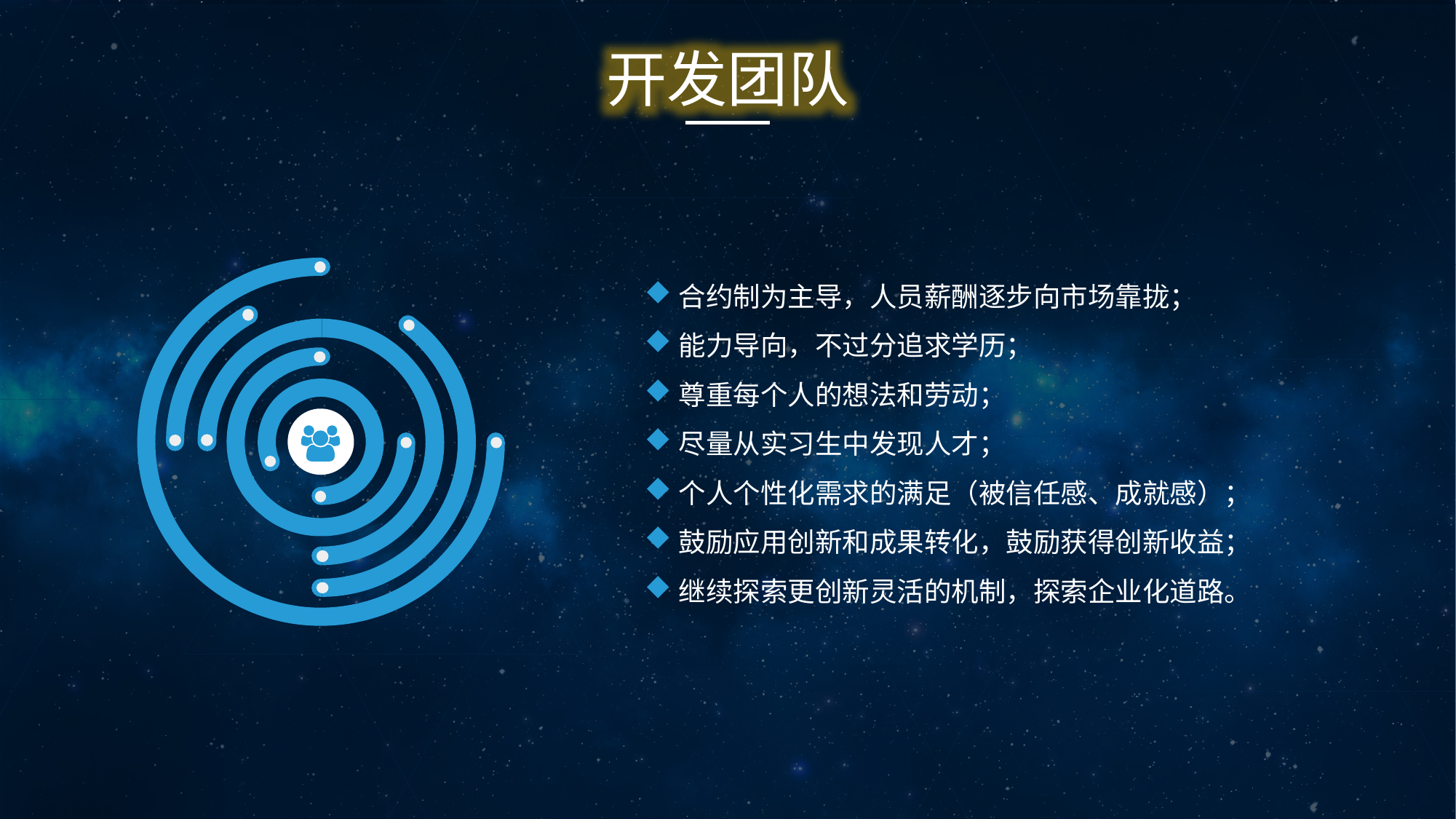

开发团队

合约制为主导，人员薪酬逐步向市场靠拢；
能力导向，不过分追求学历；
尊重每个人的想法和劳动；
尽量从实习生中发现人才；
个人个性化需求的满足（被信任感、成就感）；
鼓励应用创新和成果转化，鼓励获得创新收益；
继续探索更创新灵活的机制，探索企业化道路。